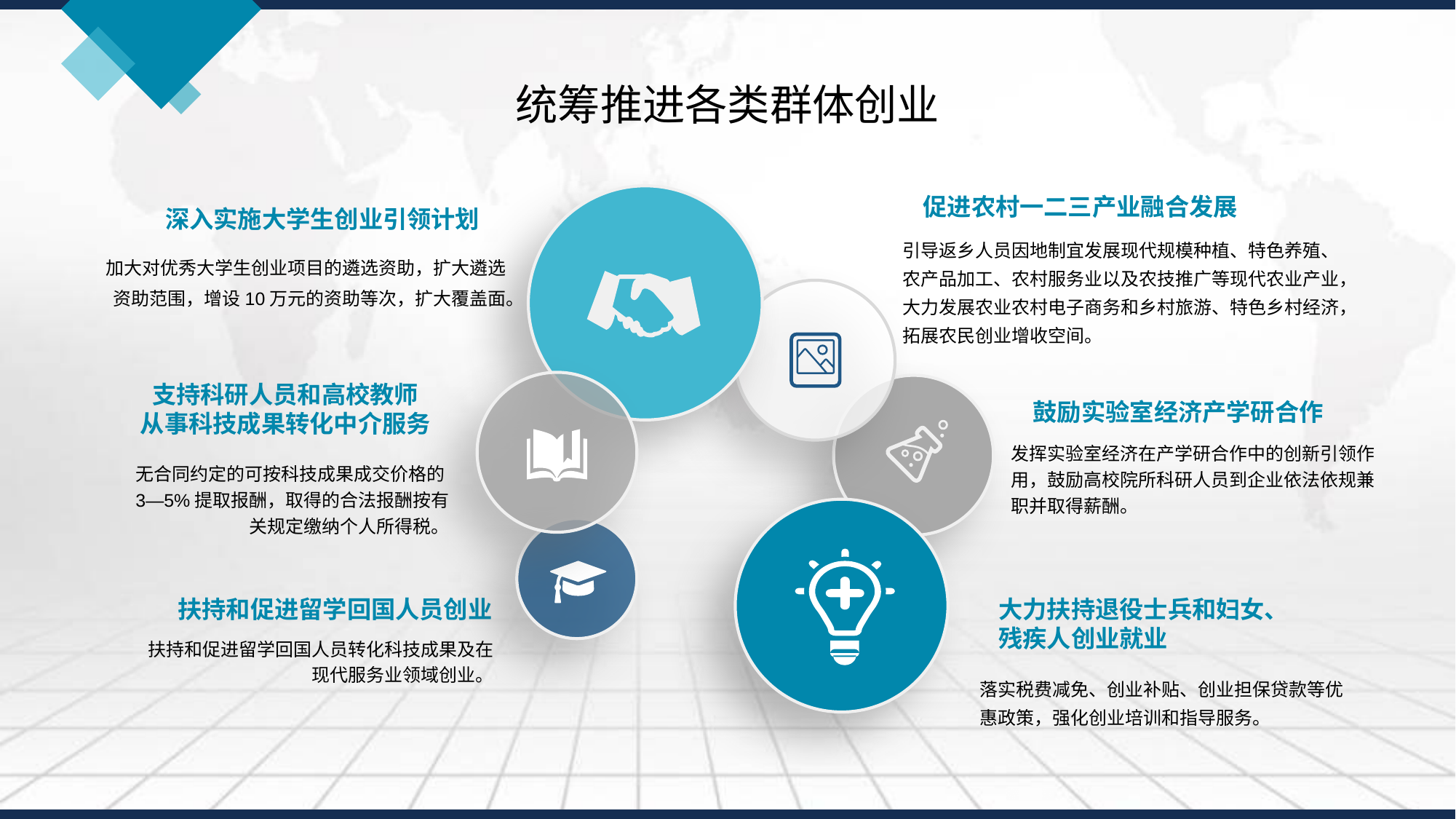

统筹推进各类群体创业

促进农村一二三产业融合发展
深入实施大学生创业引领计划
引导返乡人员因地制宜发展现代规模种植、特色养殖、农产品加工、农村服务业以及农技推广等现代农业产业，大力发展农业农村电子商务和乡村旅游、特色乡村经济，拓展农民创业增收空间。
加大对优秀大学生创业项目的遴选资助，扩大遴选资助范围，增设10万元的资助等次，扩大覆盖面。

支持科研人员和高校教师
从事科技成果转化中介服务

鼓励实验室经济产学研合作
发挥实验室经济在产学研合作中的创新引领作用，鼓励高校院所科研人员到企业依法依规兼职并取得薪酬。
无合同约定的可按科技成果成交价格的3—5%提取报酬，取得的合法报酬按有关规定缴纳个人所得税。

扶持和促进留学回国人员创业
大力扶持退役士兵和妇女、
残疾人创业就业
扶持和促进留学回国人员转化科技成果及在现代服务业领域创业。
落实税费减免、创业补贴、创业担保贷款等优惠政策，强化创业培训和指导服务。
PPT模板下载：www.1ppt.com/moban/     行业PPT模板：www.1ppt.com/hangye/
节日PPT模板：www.1ppt.com/jieri/           PPT素材下载：www.1ppt.com/sucai/
PPT背景图片：www.1ppt.com/beijing/      PPT图表下载：www.1ppt.com/tubiao/
优秀PPT下载：www.1ppt.com/xiazai/        PPT教程： www.1ppt.com/powerpoint/
Word教程： www.1ppt.com/word/              Excel教程：www.1ppt.com/excel/
资料下载：www.1ppt.com/ziliao/                PPT课件下载：www.1ppt.com/kejian/
范文下载：www.1ppt.com/fanwen/             试卷下载：www.1ppt.com/shiti/
教案下载：www.1ppt.com/jiaoan/
字体下载：www.1ppt.com/ziti/